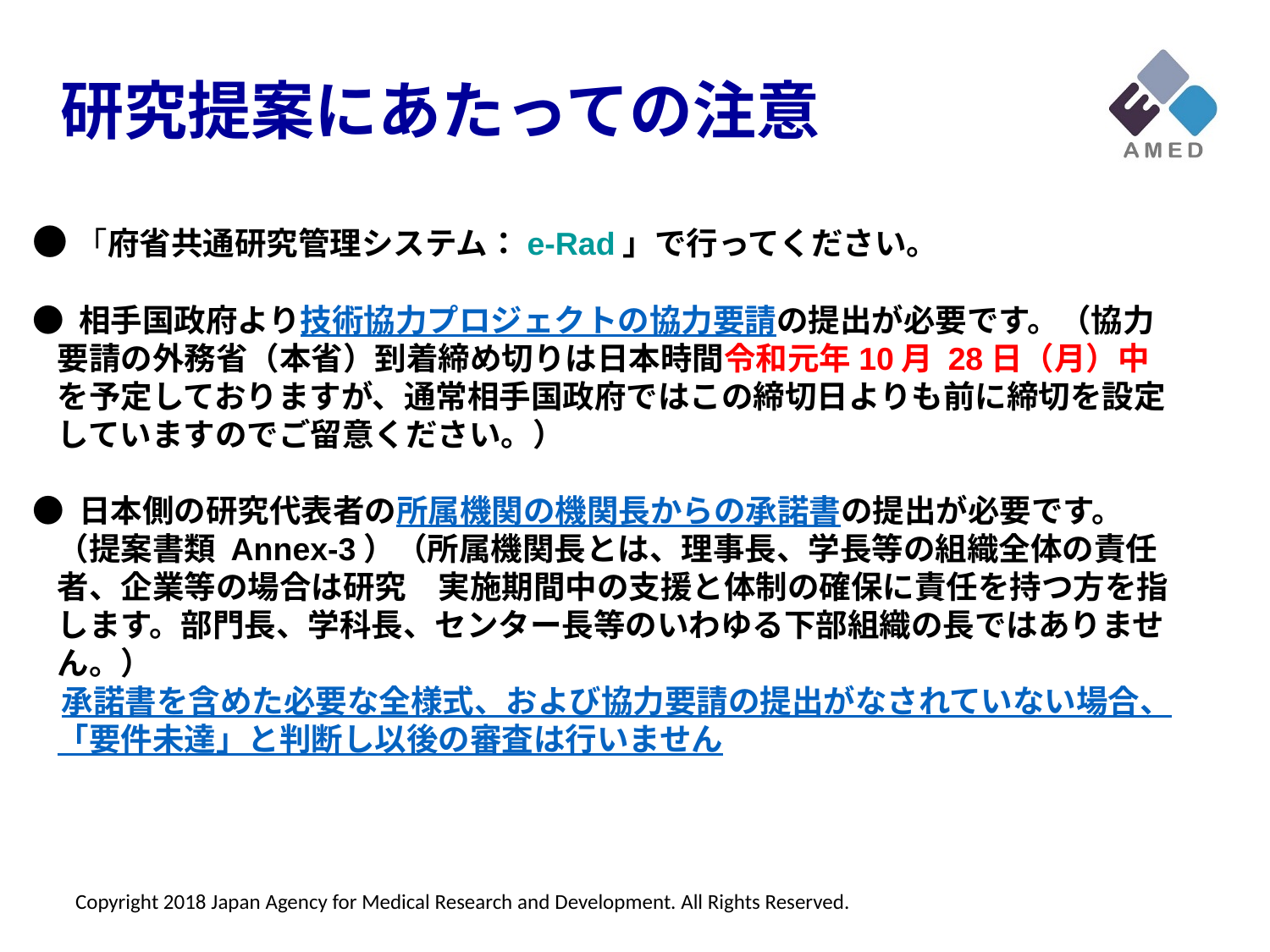

研究提案にあたっての注意
●「府省共通研究管理システム：e-Rad」で行ってください。

● 相手国政府より技術協力プロジェクトの協力要請の提出が必要です。（協力要請の外務省（本省）到着締め切りは日本時間令和元年10月 28日（月）中を予定しておりますが、通常相手国政府ではこの締切日よりも前に締切を設定していますのでご留意ください。）

● 日本側の研究代表者の所属機関の機関長からの承諾書の提出が必要です。（提案書類 Annex-3）（所属機関長とは、理事長、学長等の組織全体の責任者、企業等の場合は研究　実施期間中の支援と体制の確保に責任を持つ方を指します。部門長、学科長、センター長等のいわゆる下部組織の長ではありません。）
   承諾書を含めた必要な全様式、および協力要請の提出がなされていない場合、「要件未達」と判断し以後の審査は行いません

Copyright 2018 Japan Agency for Medical Research and Development. All Rights Reserved.